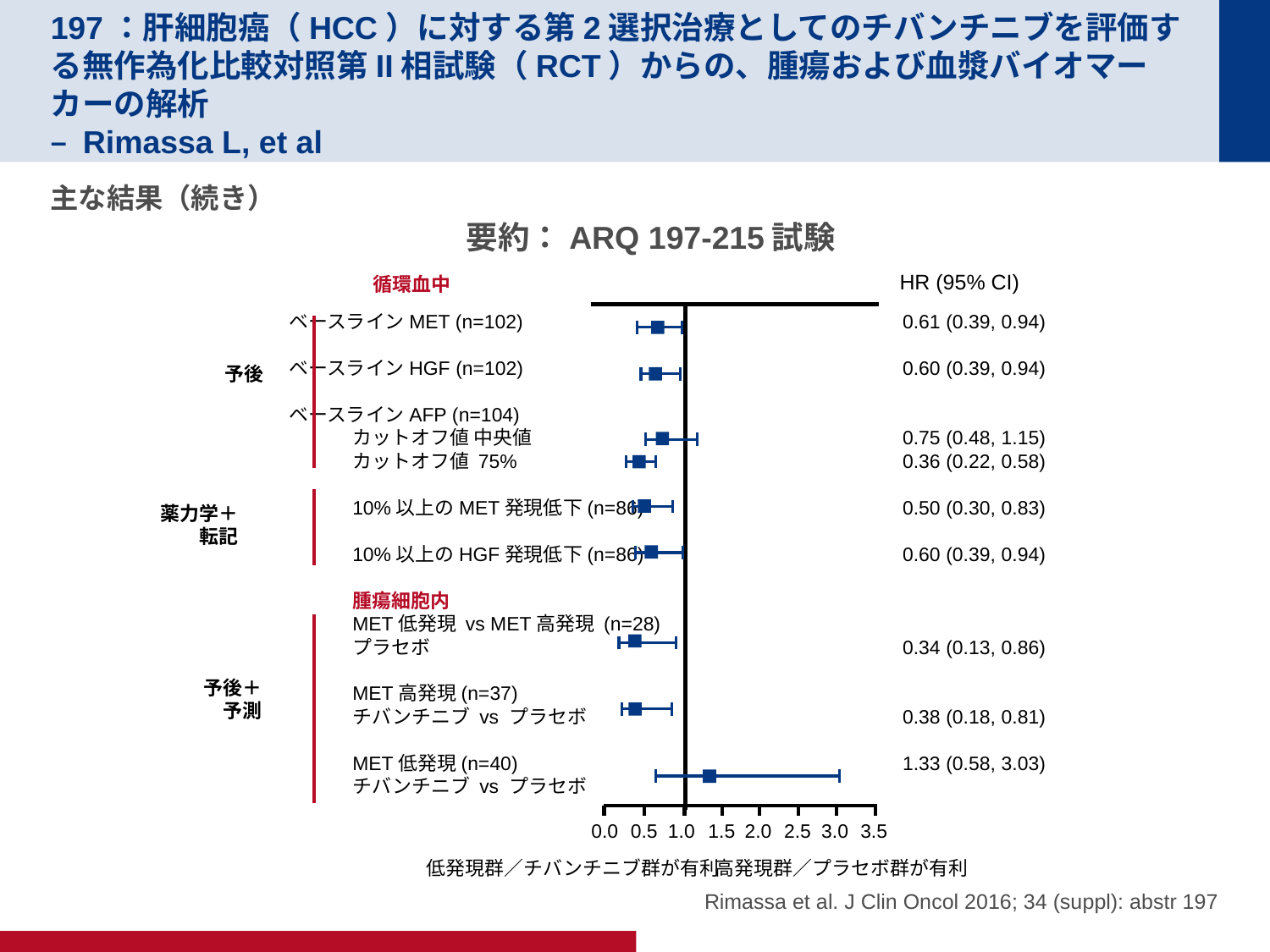

# 197：肝細胞癌（HCC）に対する第2選択治療としてのチバンチニブを評価する無作為化比較対照第II相試験（RCT）からの、腫瘍および血漿バイオマーカーの解析 – Rimassa L, et al
主な結果（続き）

要約：ARQ 197-215試験
HR (95% CI)
循環血中
ベースラインMET (n=102)

ベースラインHGF (n=102)

ベースラインAFP (n=104)
カットオフ値 中央値
カットオフ値 75%

10%以上のMET発現低下(n=86)

10%以上のHGF発現低下(n=86)

腫瘍細胞内
MET低発現 vs MET高発現 (n=28)
プラセボ

MET高発現(n=37)
チバンチニブ vs プラセボ

MET低発現(n=40)
チバンチニブ vs プラセボ

0.61 (0.39, 0.94)
0.60 (0.39, 0.94)

0.75 (0.48, 1.15)
0.36 (0.22, 0.58)

0.50 (0.30, 0.83)
0.60 (0.39, 0.94)

0.34 (0.13, 0.86)

0.38 (0.18, 0.81)

1.33 (0.58, 3.03)

予後

薬力学＋
転記

予後＋
予測

0.0
0.5
1.0
1.5
2.0
2.5
3.0
3.5
Rimassa et al. J Clin Oncol 2016; 34 (suppl): abstr 197
低発現群／チバンチニブ群が有利
　　　高発現群／プラセボ群が有利